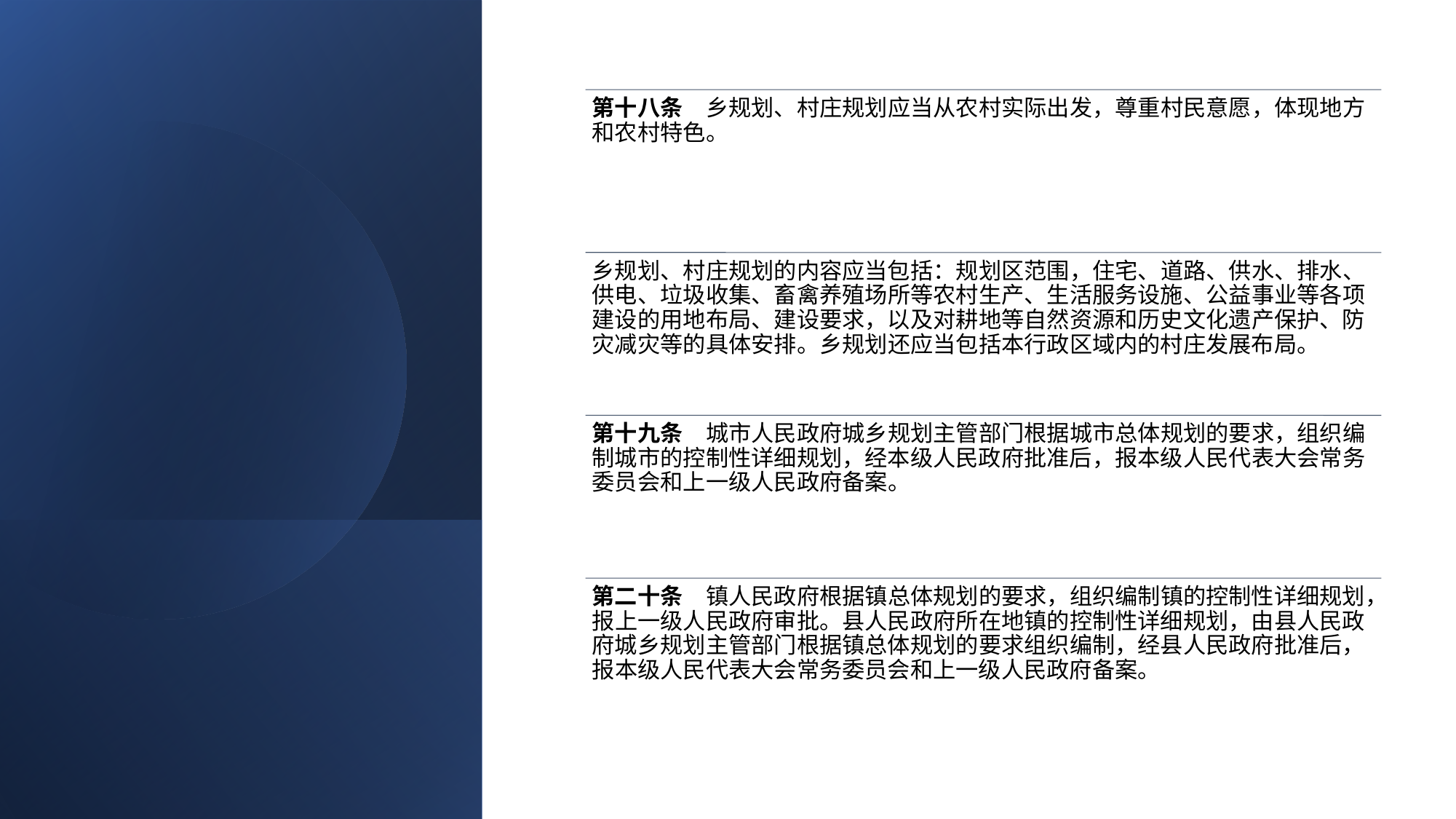

第十八条　乡规划、村庄规划应当从农村实际出发，尊重村民意愿，体现地方和农村特色。
乡规划、村庄规划的内容应当包括：规划区范围，住宅、道路、供水、排水、供电、垃圾收集、畜禽养殖场所等农村生产、生活服务设施、公益事业等各项建设的用地布局、建设要求，以及对耕地等自然资源和历史文化遗产保护、防灾减灾等的具体安排。乡规划还应当包括本行政区域内的村庄发展布局。
第十九条　城市人民政府城乡规划主管部门根据城市总体规划的要求，组织编制城市的控制性详细规划，经本级人民政府批准后，报本级人民代表大会常务委员会和上一级人民政府备案。
第二十条　镇人民政府根据镇总体规划的要求，组织编制镇的控制性详细规划，报上一级人民政府审批。县人民政府所在地镇的控制性详细规划，由县人民政府城乡规划主管部门根据镇总体规划的要求组织编制，经县人民政府批准后，报本级人民代表大会常务委员会和上一级人民政府备案。

#